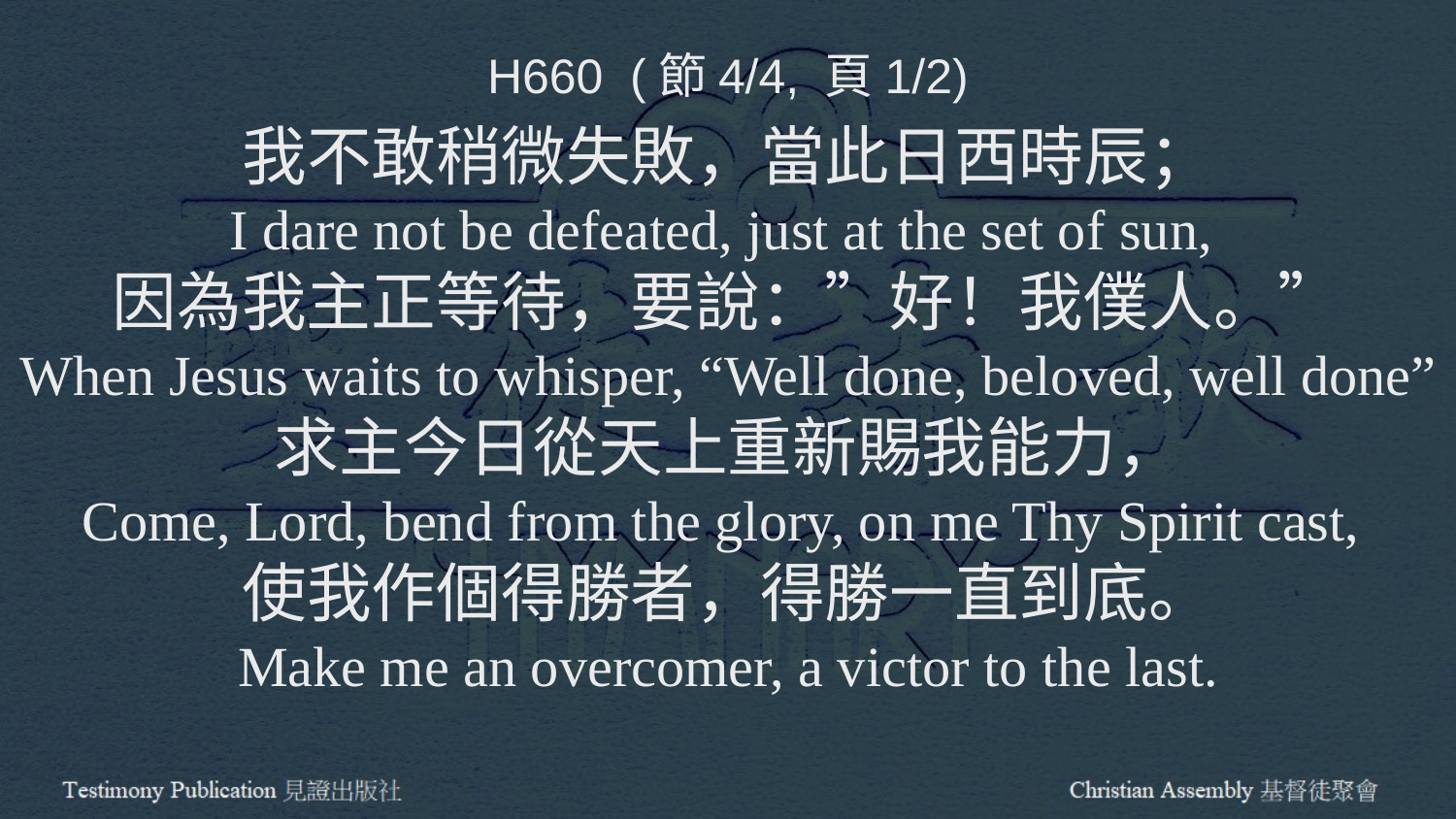

H660  (節4/4, 頁1/2)
我不敢稍微失敗，當此日西時辰；
I dare not be defeated, just at the set of sun,
因為我主正等待，要說：”好！我僕人。”
When Jesus waits to whisper, “Well done, beloved, well done”
求主今日從天上重新賜我能力，
Come, Lord, bend from the glory, on me Thy Spirit cast,
使我作個得勝者，得勝一直到底。
Make me an overcomer, a victor to the last.